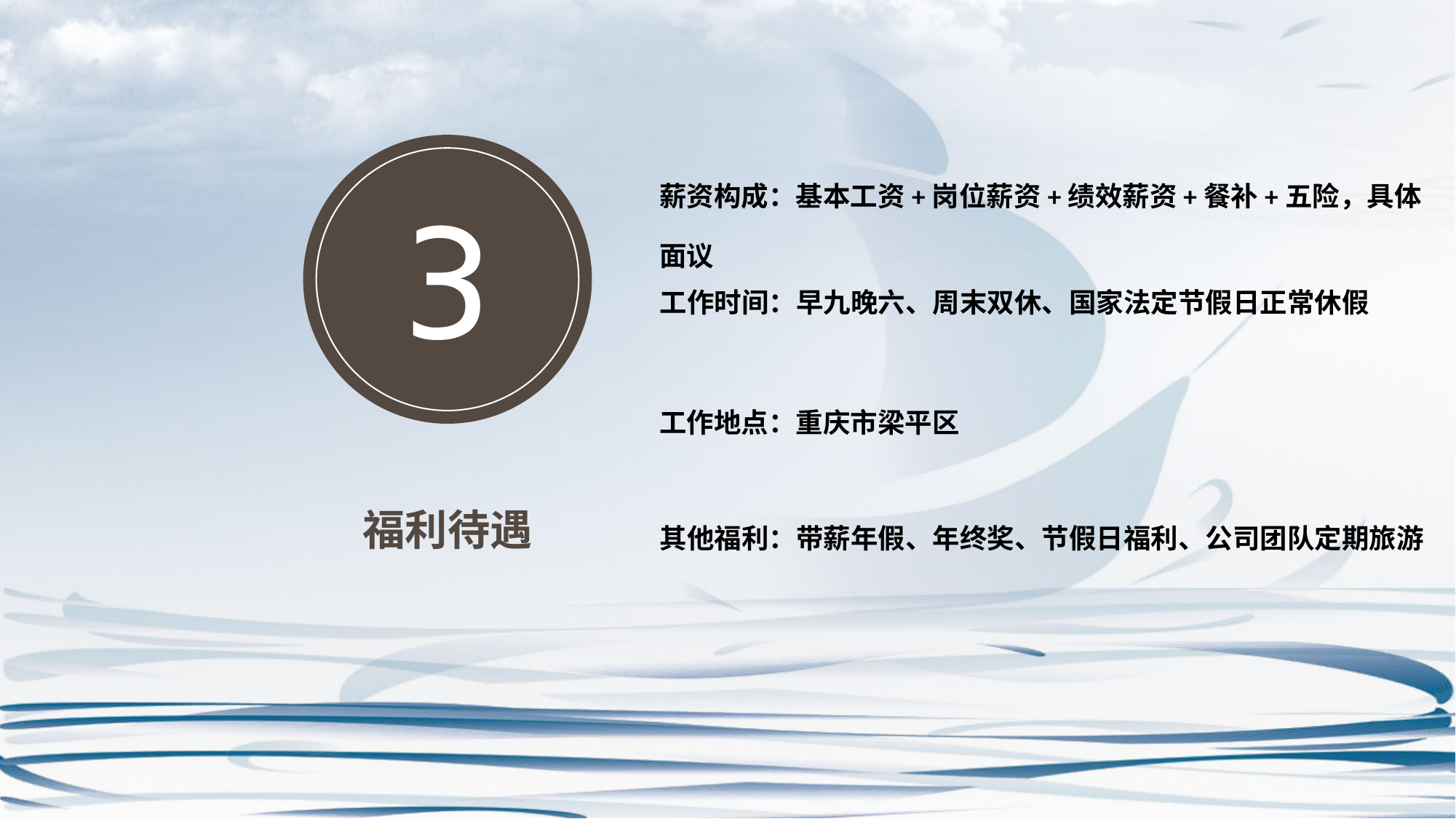

薪资构成：基本工资+岗位薪资+绩效薪资+餐补+五险，具体面议
3
工作时间：早九晚六、周末双休、国家法定节假日正常休假
工作地点：重庆市梁平区
福利待遇
其他福利：带薪年假、年终奖、节假日福利、公司团队定期旅游